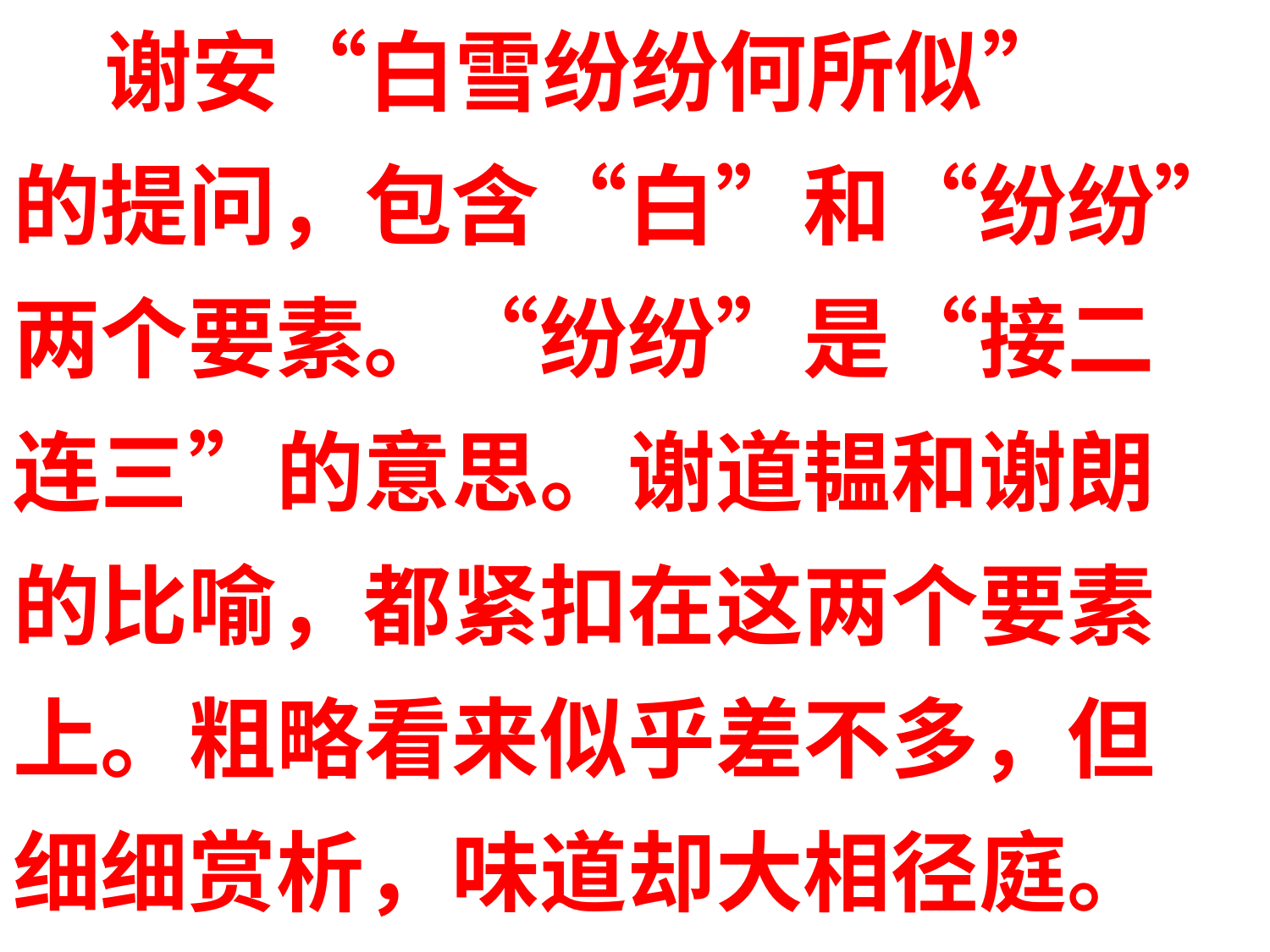

谢安“白雪纷纷何所似”
的提问，包含“白”和“纷纷”
两个要素。“纷纷”是“接二
连三”的意思。谢道韫和谢朗
的比喻，都紧扣在这两个要素
上。粗略看来似乎差不多，但
细细赏析，味道却大相径庭。